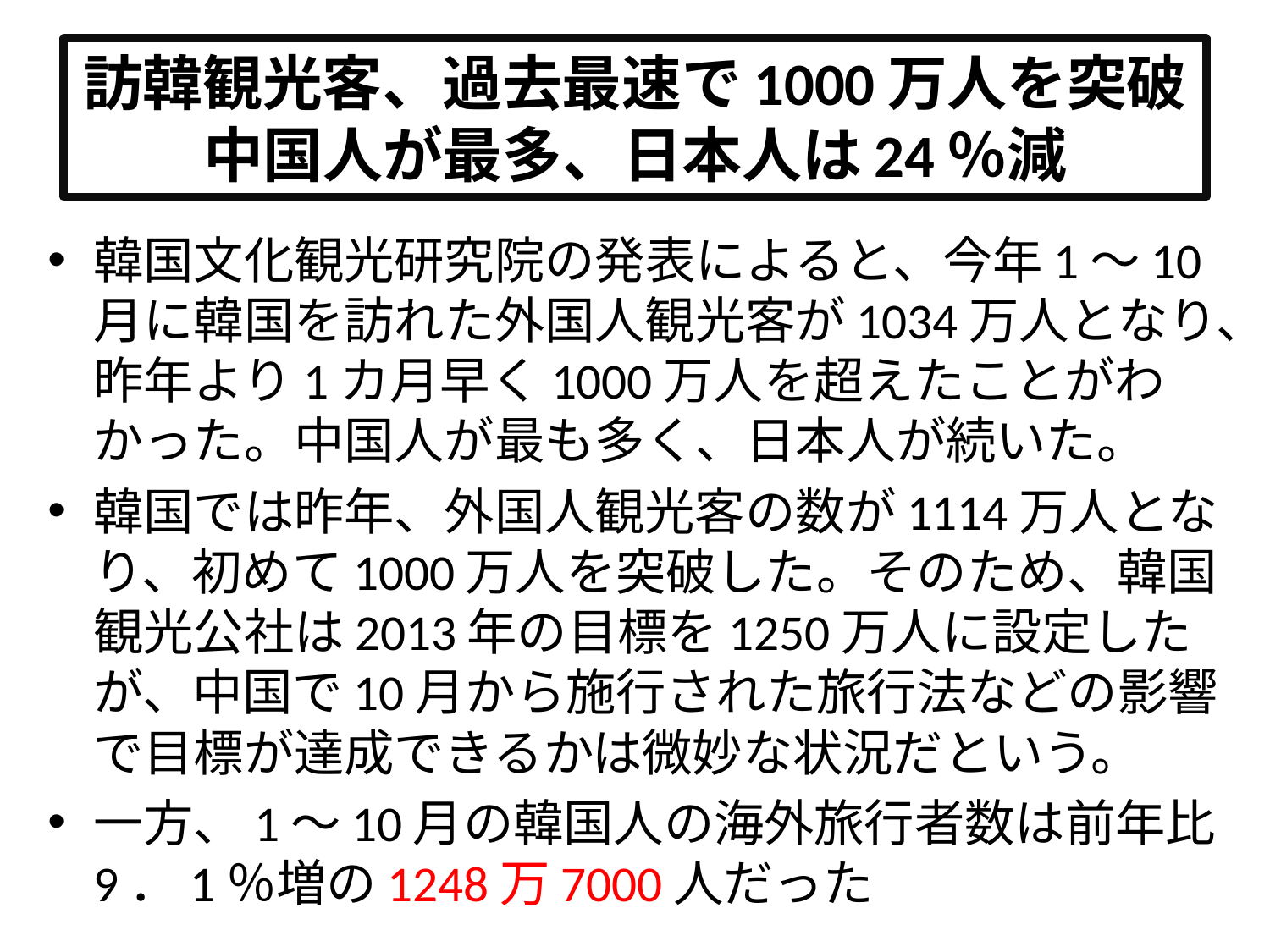

# 訪韓観光客、過去最速で1000万人を突破中国人が最多、日本人は24％減
韓国文化観光研究院の発表によると、今年1～10月に韓国を訪れた外国人観光客が1034万人となり、昨年より1カ月早く1000万人を超えたことがわかった。中国人が最も多く、日本人が続いた。
韓国では昨年、外国人観光客の数が1114万人となり、初めて1000万人を突破した。そのため、韓国観光公社は2013年の目標を1250万人に設定したが、中国で10月から施行された旅行法などの影響で目標が達成できるかは微妙な状況だという。
一方、1～10月の韓国人の海外旅行者数は前年比9．1％増の1248万7000人だった